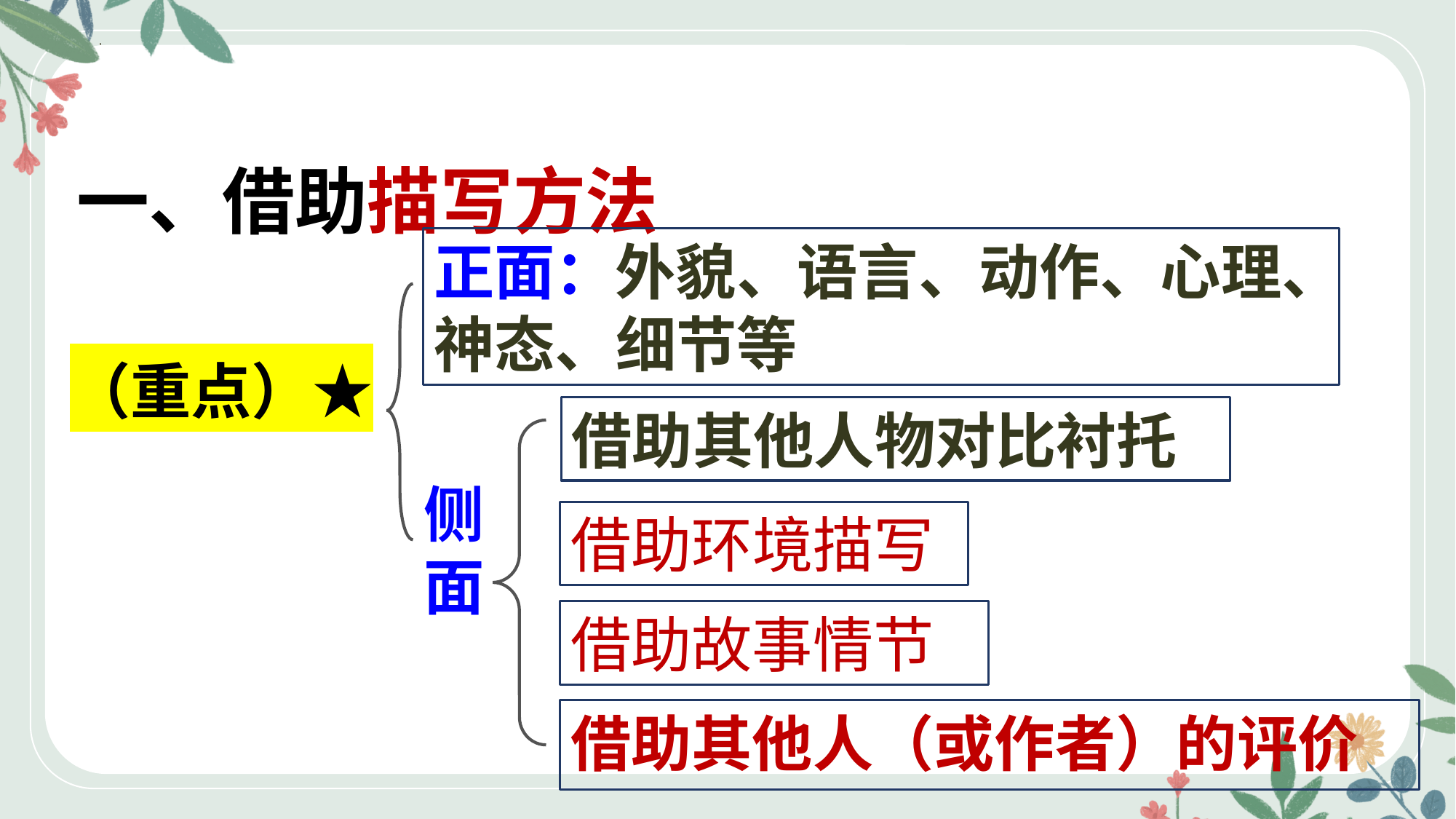

一、借助描写方法

正面：外貌、语言、动作、心理、神态、细节等

（重点）★
借助其他人物对比衬托

侧面
借助环境描写
借助故事情节
借助其他人（或作者）的评价